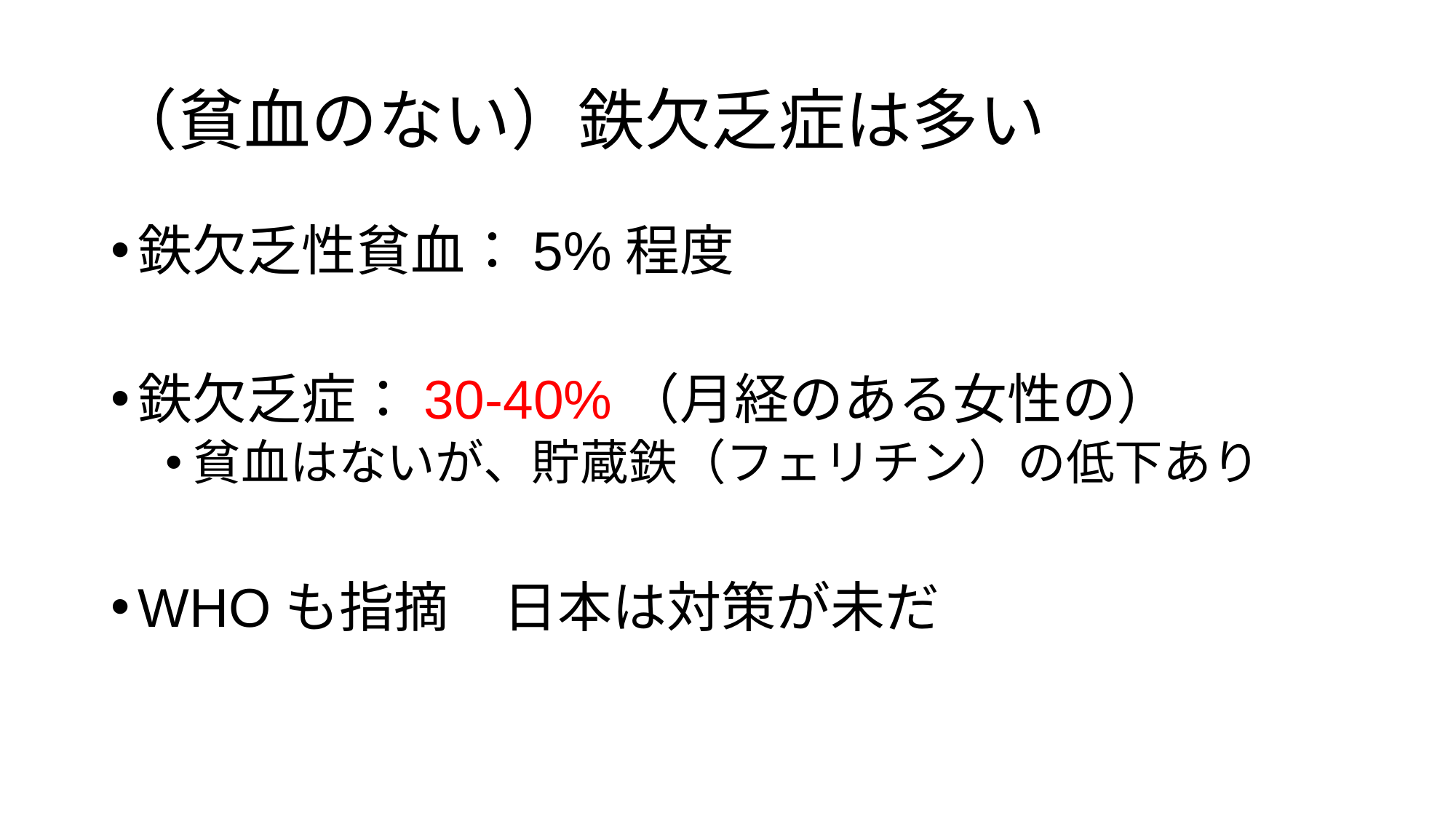

# （貧血のない）鉄欠乏症は多い
鉄欠乏性貧血：5%程度

鉄欠乏症：30-40%（月経のある女性の）
貧血はないが、貯蔵鉄（フェリチン）の低下あり

WHOも指摘　日本は対策が未だ